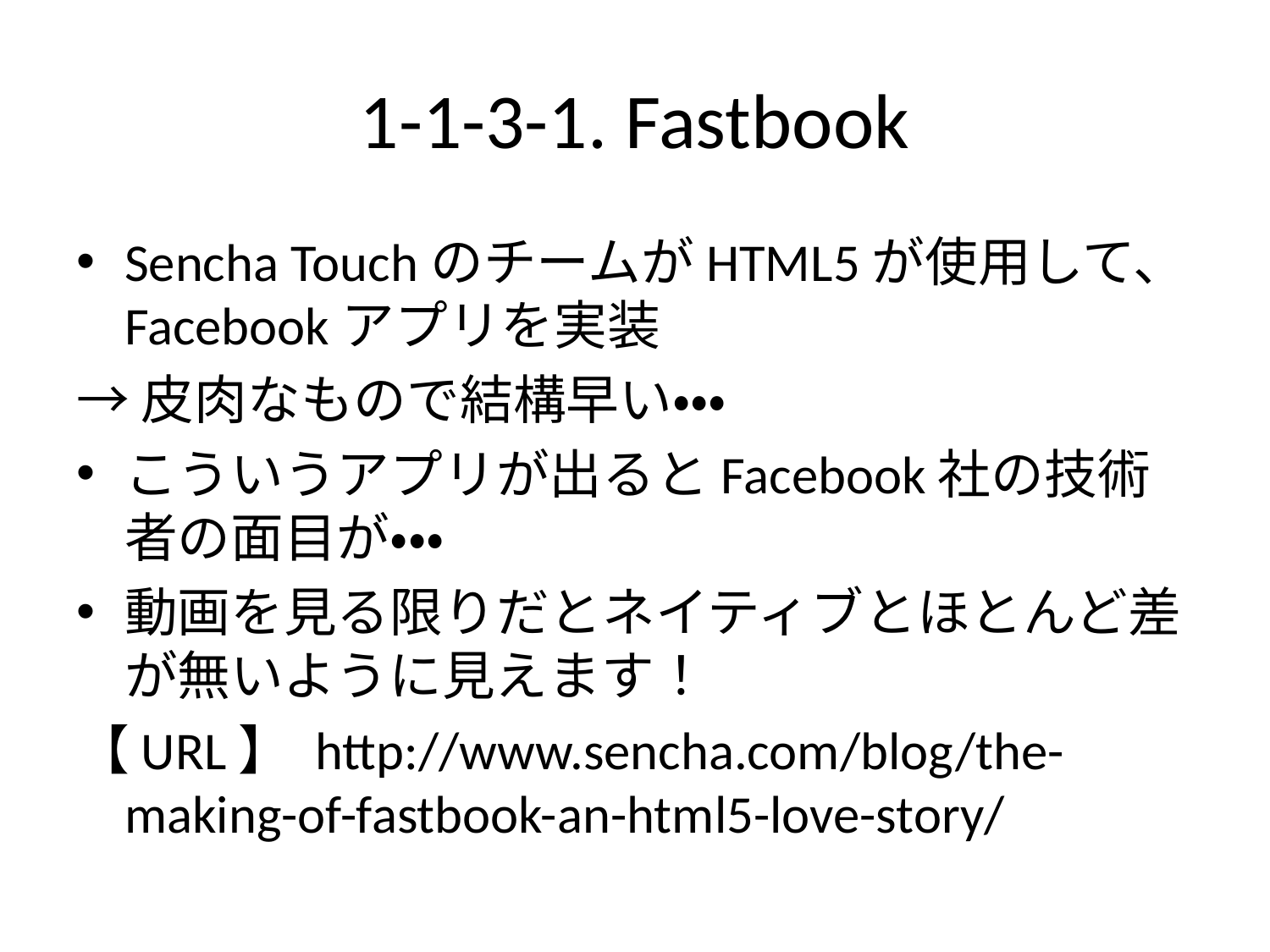

# 1-1-3-1. Fastbook
Sencha TouchのチームがHTML5が使用して、Facebookアプリを実装
→皮肉なもので結構早い・・・
こういうアプリが出るとFacebook社の技術者の面目が・・・
動画を見る限りだとネイティブとほとんど差が無いように見えます！
【URL】 http://www.sencha.com/blog/the-making-of-fastbook-an-html5-love-story/